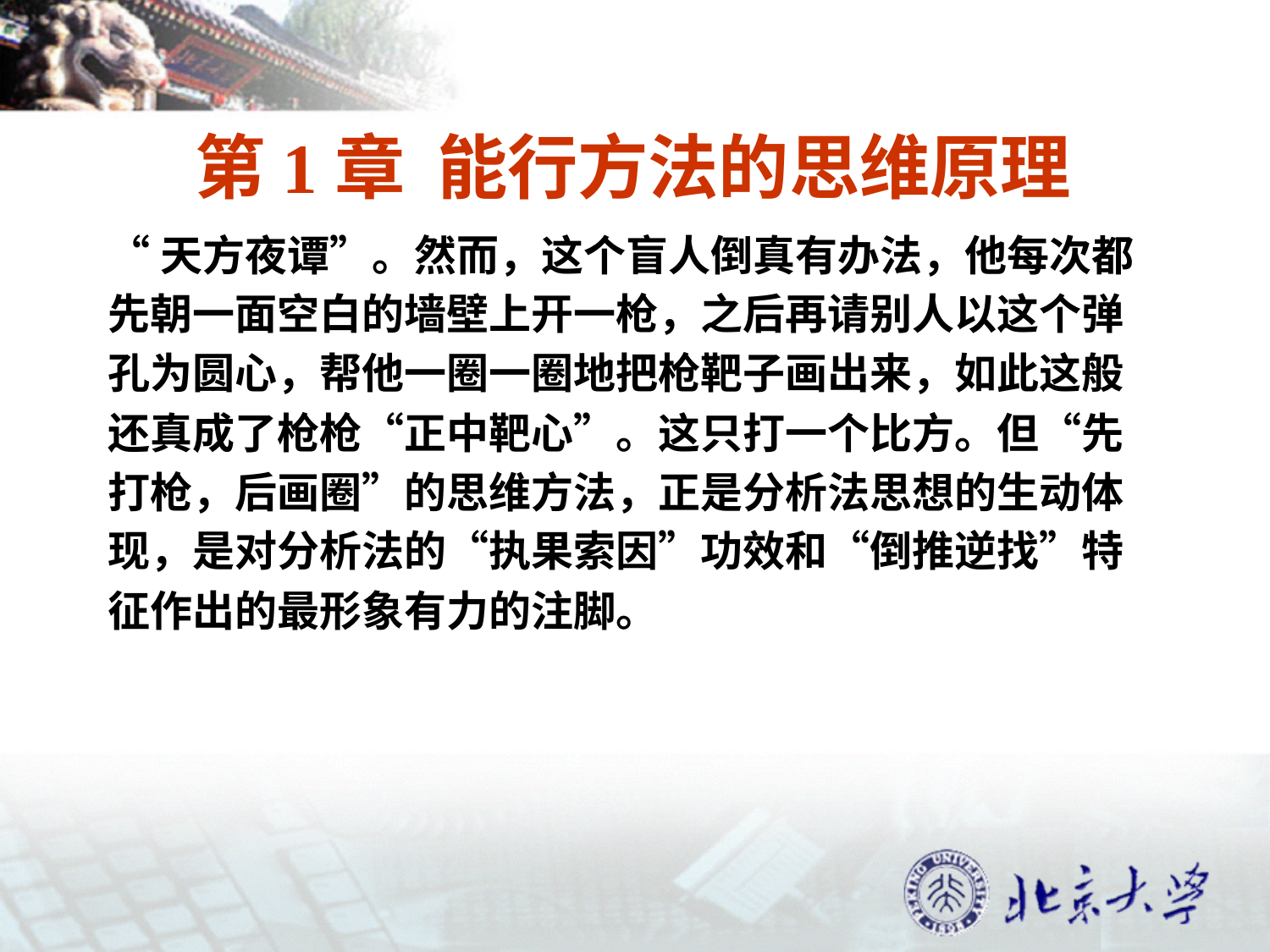

# 第1章  能行方法的思维原理
“天方夜谭”。然而，这个盲人倒真有办法，他每次都
先朝一面空白的墙壁上开一枪，之后再请别人以这个弹
孔为圆心，帮他一圈一圈地把枪靶子画出来，如此这般
还真成了枪枪“正中靶心”。这只打一个比方。但“先
打枪，后画圈”的思维方法，正是分析法思想的生动体
现，是对分析法的“执果索因”功效和“倒推逆找”特
征作出的最形象有力的注脚。